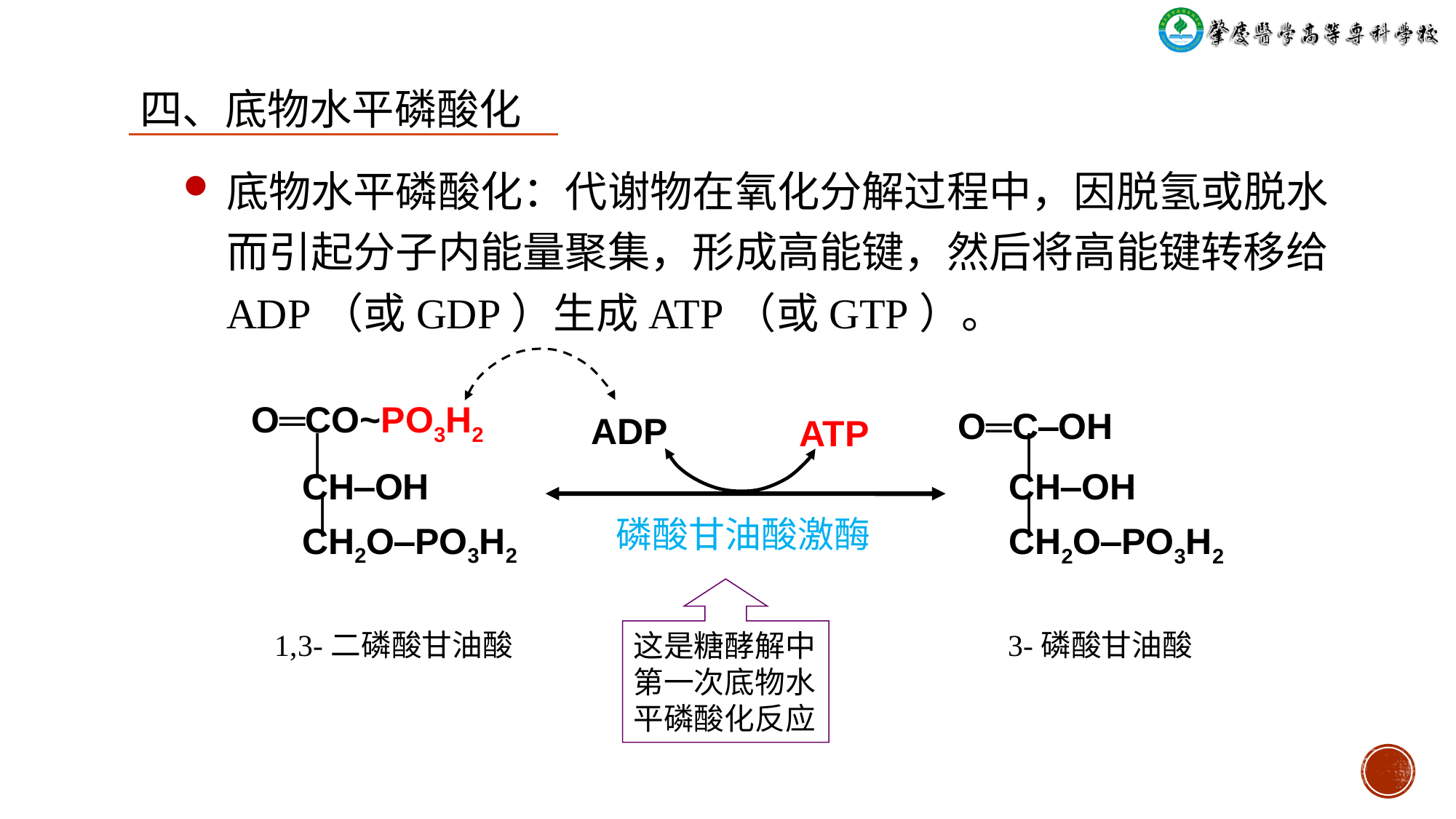

四、底物水平磷酸化
底物水平磷酸化：代谢物在氧化分解过程中，因脱氢或脱水而引起分子内能量聚集，形成高能键，然后将高能键转移给 ADP（或GDP）生成ATP（或GTP）。

ADP
ATP
 O═CO~PO3H2
       ׀
      CH‒OH
       ׀
      CH2O‒PO3H2
 O═C‒OH
       ׀
      CH‒OH
       ׀
      CH2O‒PO3H2

磷酸甘油酸激酶
这是糖酵解中
第一次底物水
平磷酸化反应
3-磷酸甘油酸
1,3-二磷酸甘油酸